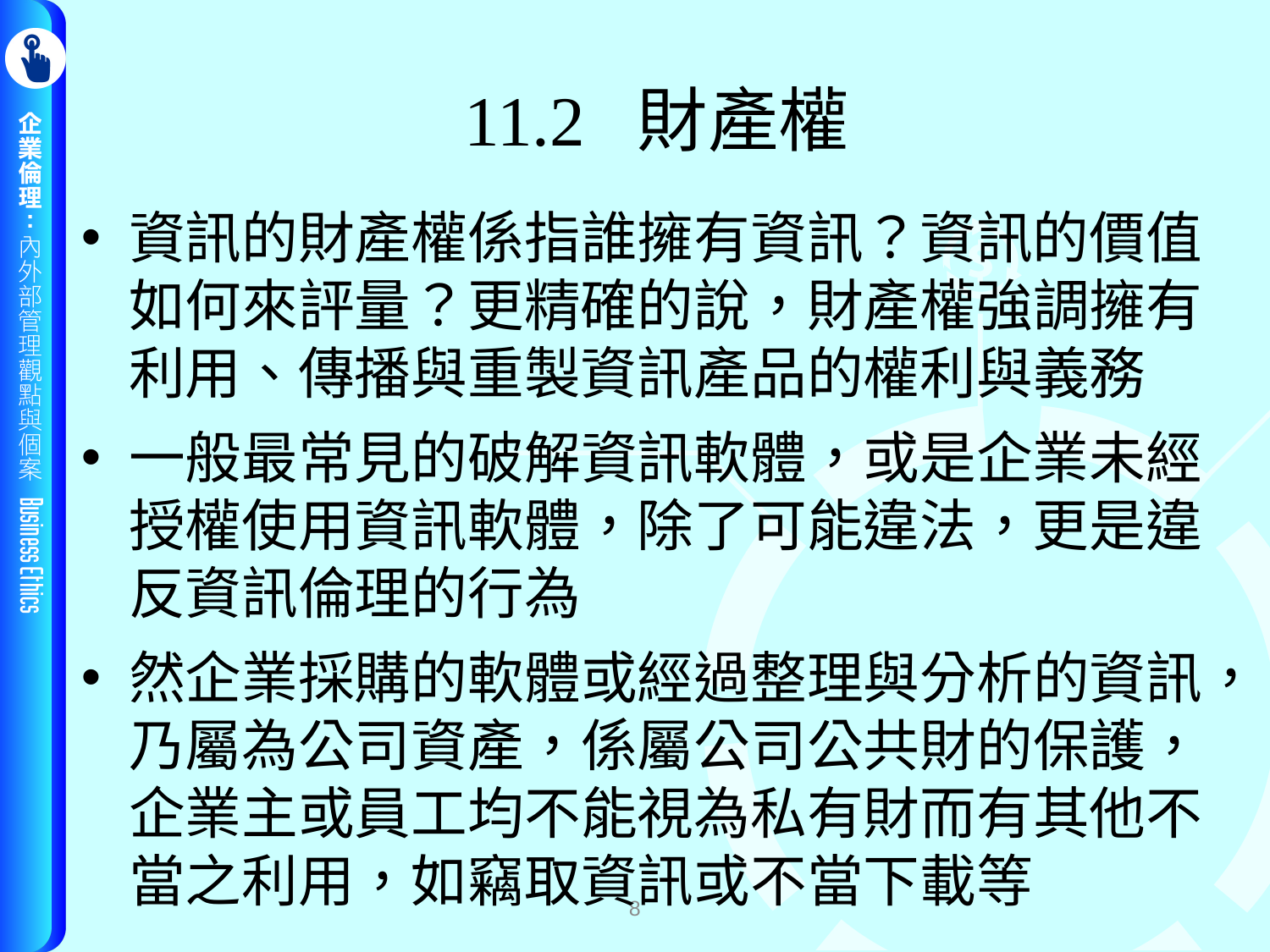

# 11.2  財產權
資訊的財產權係指誰擁有資訊？資訊的價值如何來評量？更精確的說，財產權強調擁有利用、傳播與重製資訊產品的權利與義務
一般最常見的破解資訊軟體，或是企業未經授權使用資訊軟體，除了可能違法，更是違反資訊倫理的行為
然企業採購的軟體或經過整理與分析的資訊，乃屬為公司資產，係屬公司公共財的保護，企業主或員工均不能視為私有財而有其他不當之利用，如竊取資訊或不當下載等
8